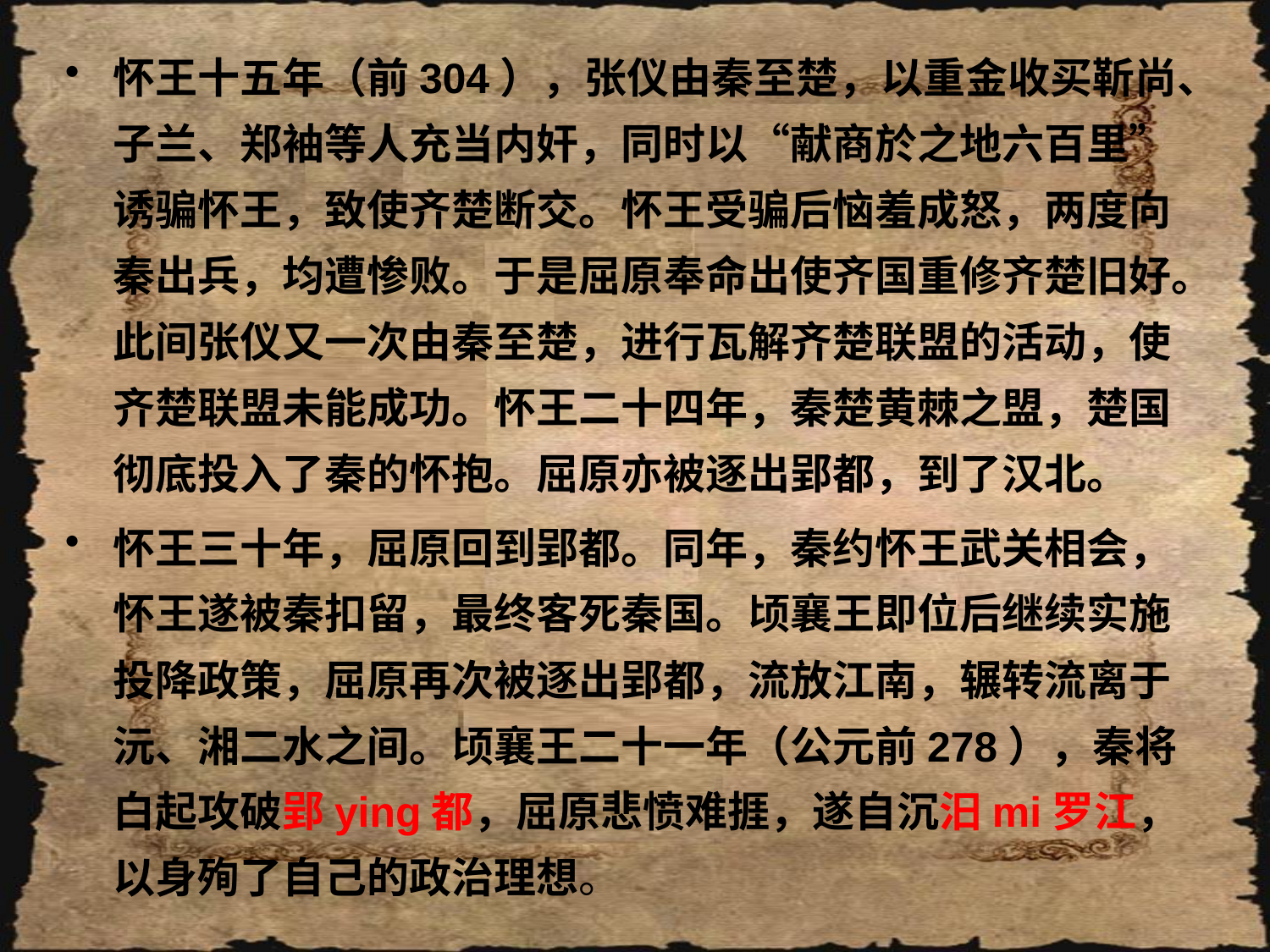

怀王十五年（前304），张仪由秦至楚，以重金收买靳尚、子兰、郑袖等人充当内奸，同时以“献商於之地六百里”诱骗怀王，致使齐楚断交。怀王受骗后恼羞成怒，两度向秦出兵，均遭惨败。于是屈原奉命出使齐国重修齐楚旧好。此间张仪又一次由秦至楚，进行瓦解齐楚联盟的活动，使齐楚联盟未能成功。怀王二十四年，秦楚黄棘之盟，楚国彻底投入了秦的怀抱。屈原亦被逐出郢都，到了汉北。
怀王三十年，屈原回到郢都。同年，秦约怀王武关相会，怀王遂被秦扣留，最终客死秦国。顷襄王即位后继续实施投降政策，屈原再次被逐出郢都，流放江南，辗转流离于沅、湘二水之间。顷襄王二十一年（公元前278），秦将白起攻破郢ying都，屈原悲愤难捱，遂自沉汨mi罗江，以身殉了自己的政治理想。